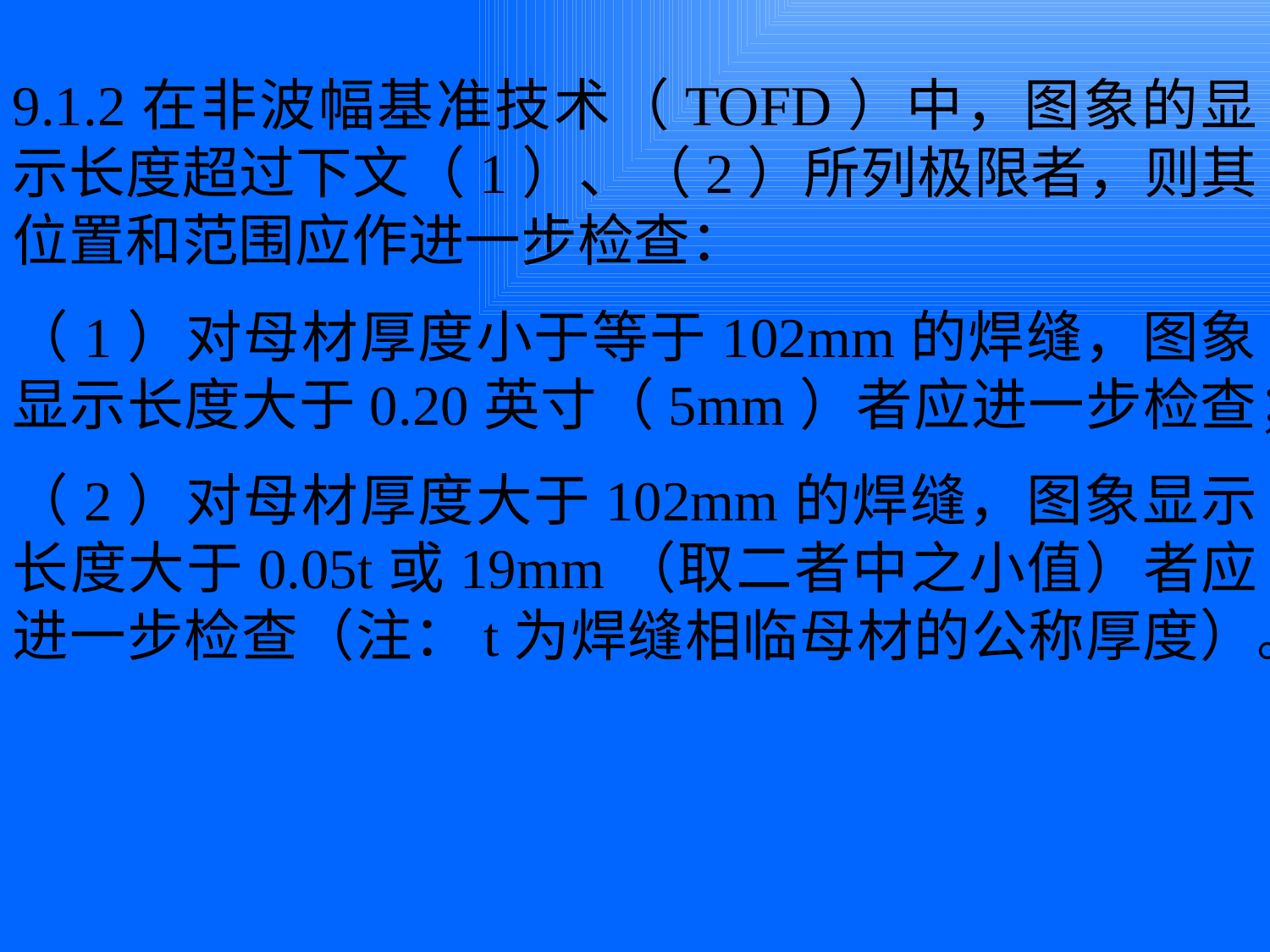

9.1.2在非波幅基准技术（TOFD）中，图象的显示长度超过下文（1）、（2）所列极限者，则其位置和范围应作进一步检查：
（1）对母材厚度小于等于102mm的焊缝，图象显示长度大于0.20英寸（5mm）者应进一步检查；
（2）对母材厚度大于102mm的焊缝，图象显示长度大于0.05t或19mm（取二者中之小值）者应进一步检查（注：t为焊缝相临母材的公称厚度）。